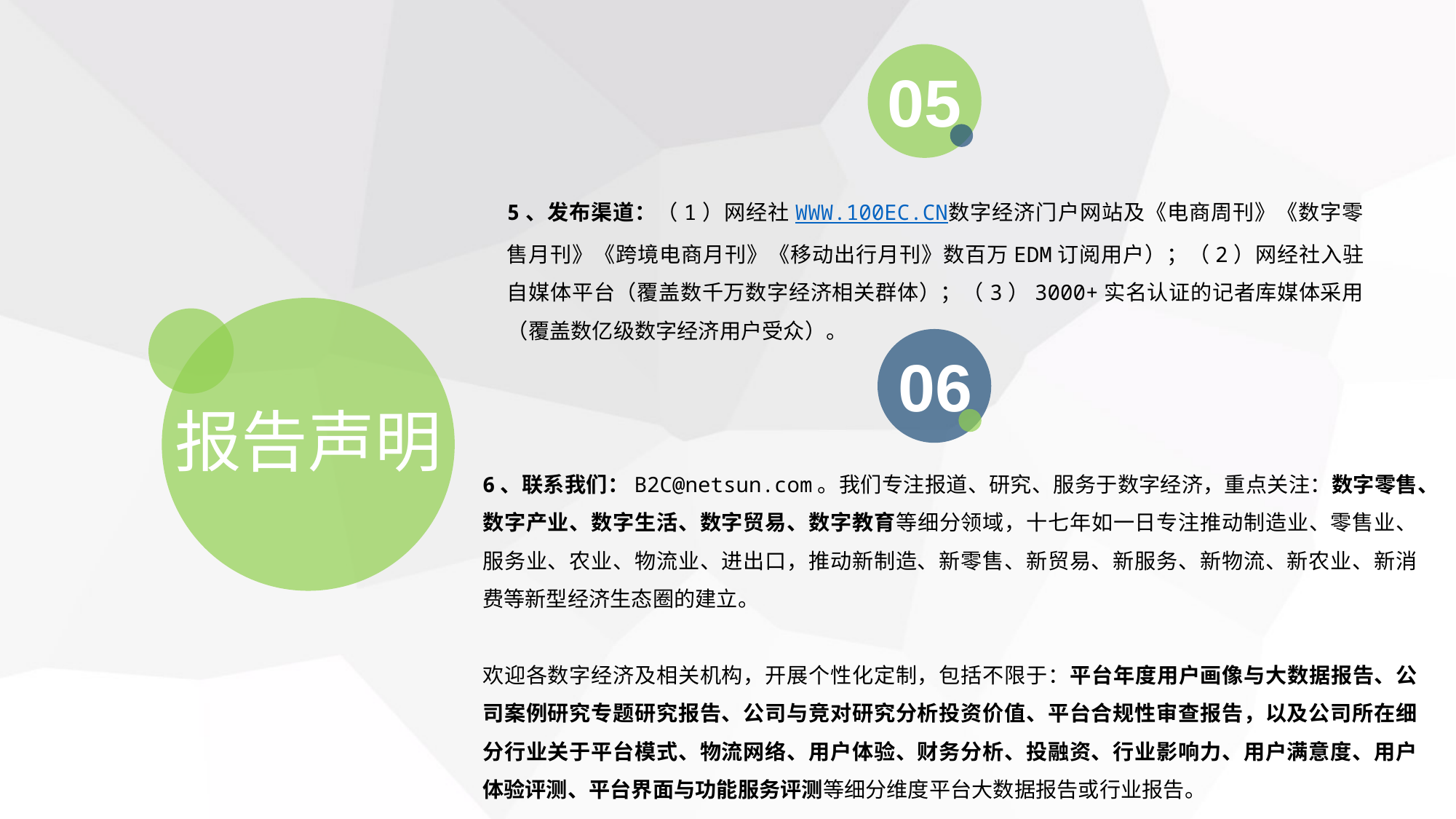

05

5、发布渠道：（1）网经社WWW.100EC.CN数字经济门户网站及《电商周刊》《数字零售月刊》《跨境电商月刊》《移动出行月刊》数百万EDM订阅用户）；（2）网经社入驻自媒体平台（覆盖数千万数字经济相关群体）；（3）3000+实名认证的记者库媒体采用（覆盖数亿级数字经济用户受众）。

06
报告声明

6、联系我们：B2C@netsun.com。我们专注报道、研究、服务于数字经济，重点关注：数字零售、数字产业、数字生活、数字贸易、数字教育等细分领域，十七年如一日专注推动制造业、零售业、服务业、农业、物流业、进出口，推动新制造、新零售、新贸易、新服务、新物流、新农业、新消费等新型经济生态圈的建立。

欢迎各数字经济及相关机构，开展个性化定制，包括不限于：平台年度用户画像与大数据报告、公司案例研究专题研究报告、公司与竞对研究分析投资价值、平台合规性审查报告，以及公司所在细分行业关于平台模式、物流网络、用户体验、财务分析、投融资、行业影响力、用户满意度、用户体验评测、平台界面与功能服务评测等细分维度平台大数据报告或行业报告。